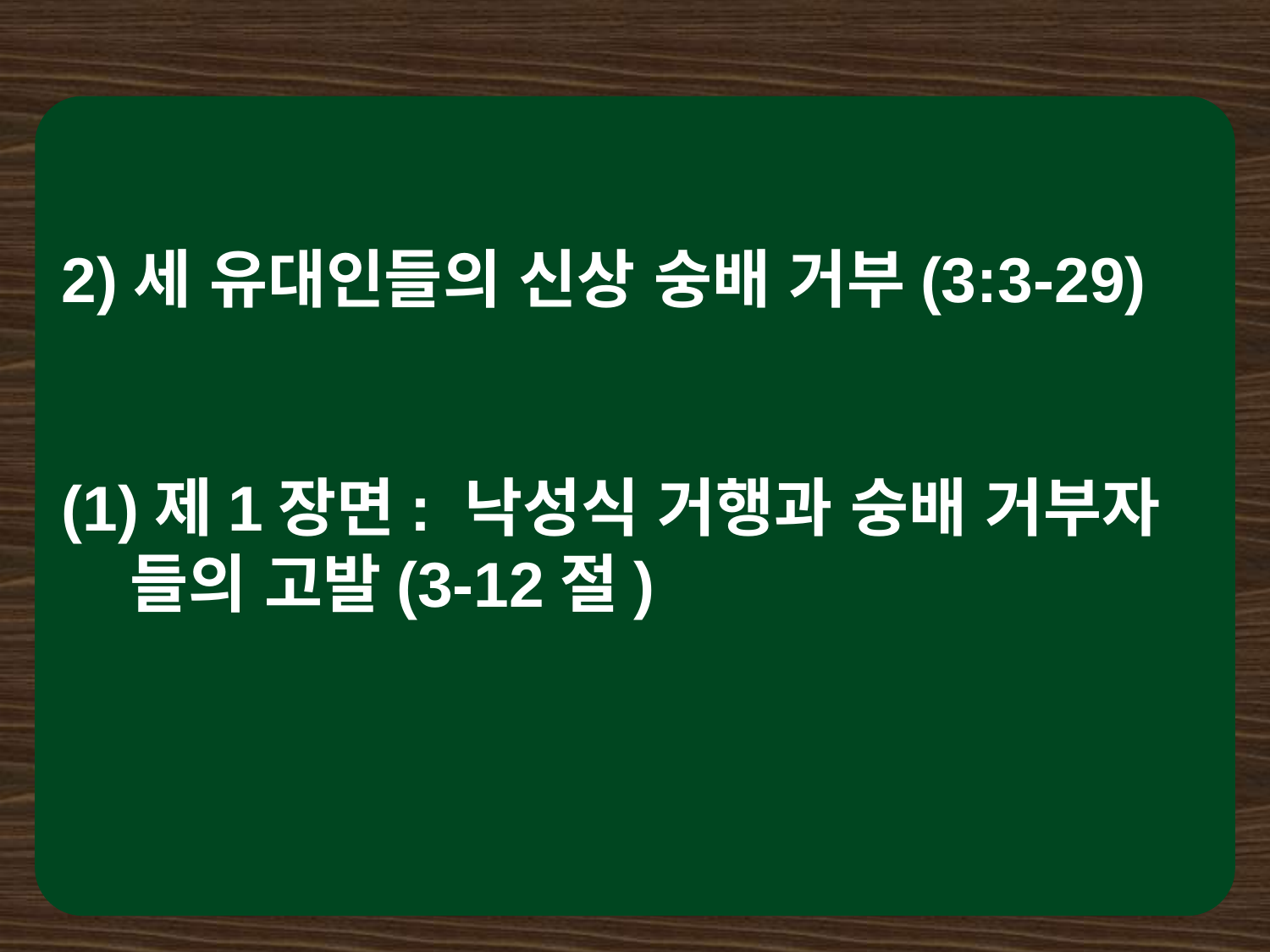

2)세 유대인들의 신상 숭배 거부(3:3-29)

(1)제1장면: 낙성식 거행과 숭배 거부자
   들의 고발(3-12절)